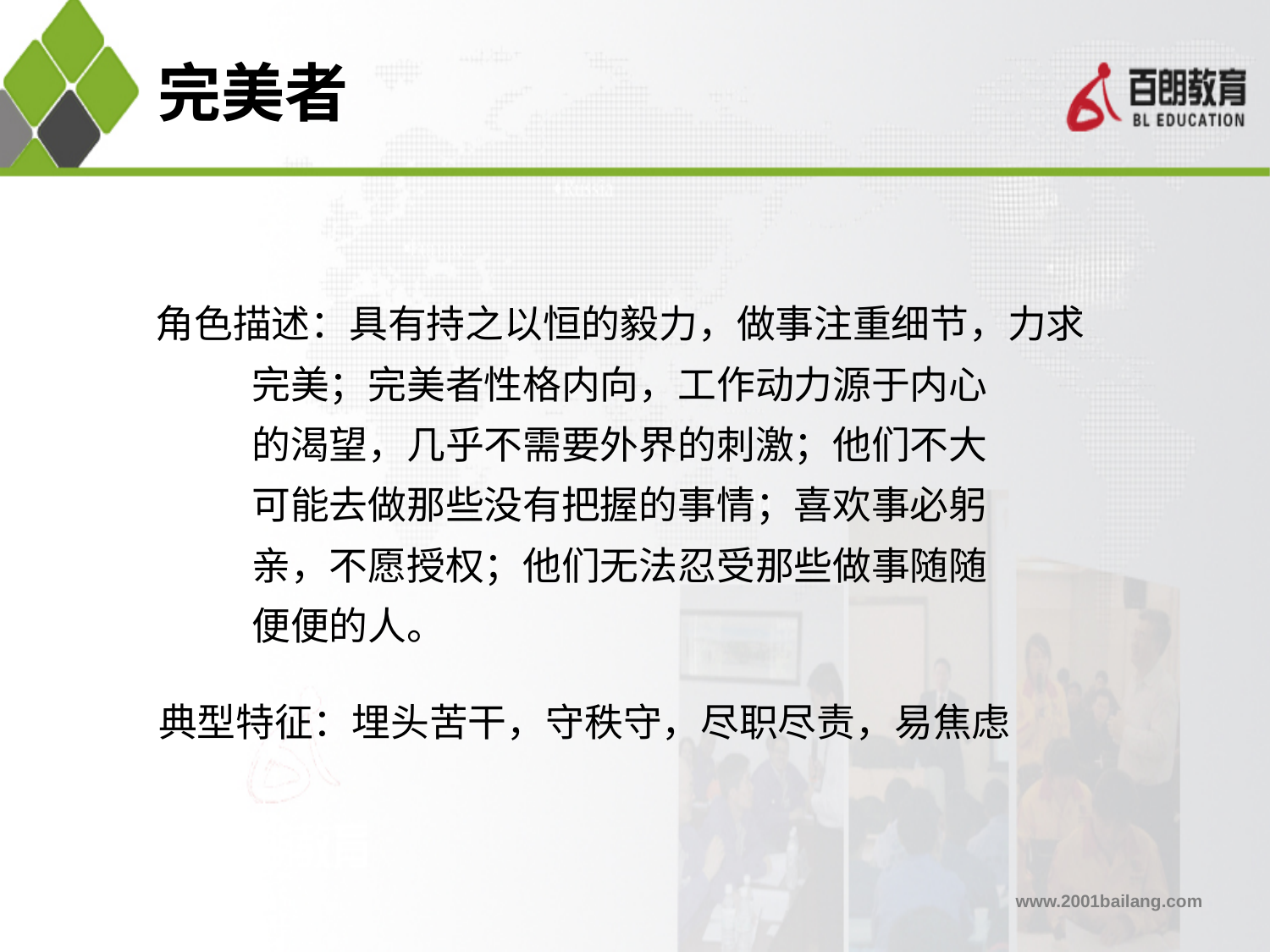

# 完美者
角色描述：具有持之以恒的毅力，做事注重细节，力求
          完美；完美者性格内向，工作动力源于内心
          的渴望，几乎不需要外界的刺激；他们不大
          可能去做那些没有把握的事情；喜欢事必躬
          亲，不愿授权；他们无法忍受那些做事随随
          便便的人。
典型特征：埋头苦干，守秩守，尽职尽责，易焦虑